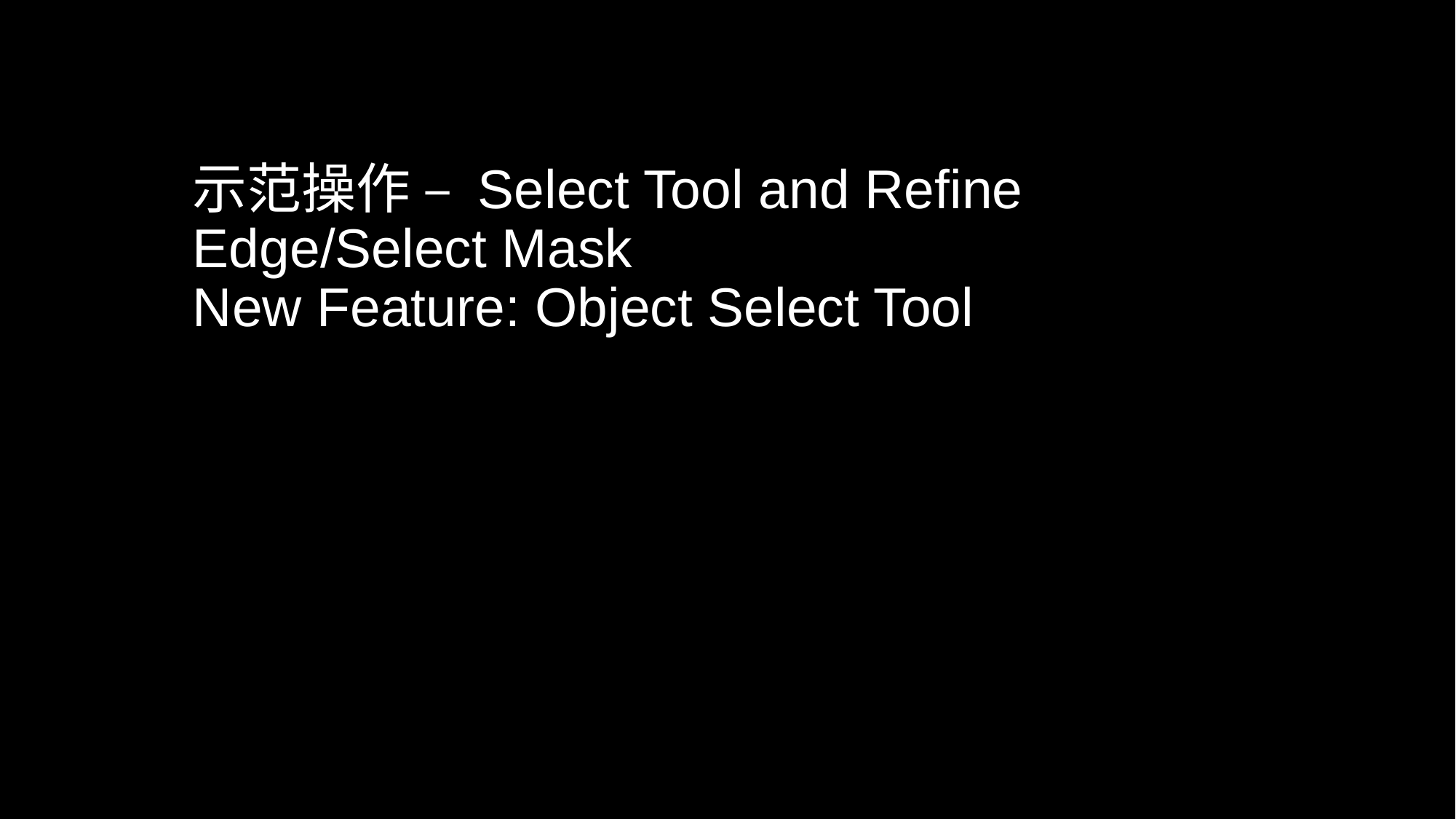

# 示范操作 – Select Tool and Refine Edge/Select Mask New Feature: Object Select Tool

How to use Object Selection Tool in Photoshop 2020